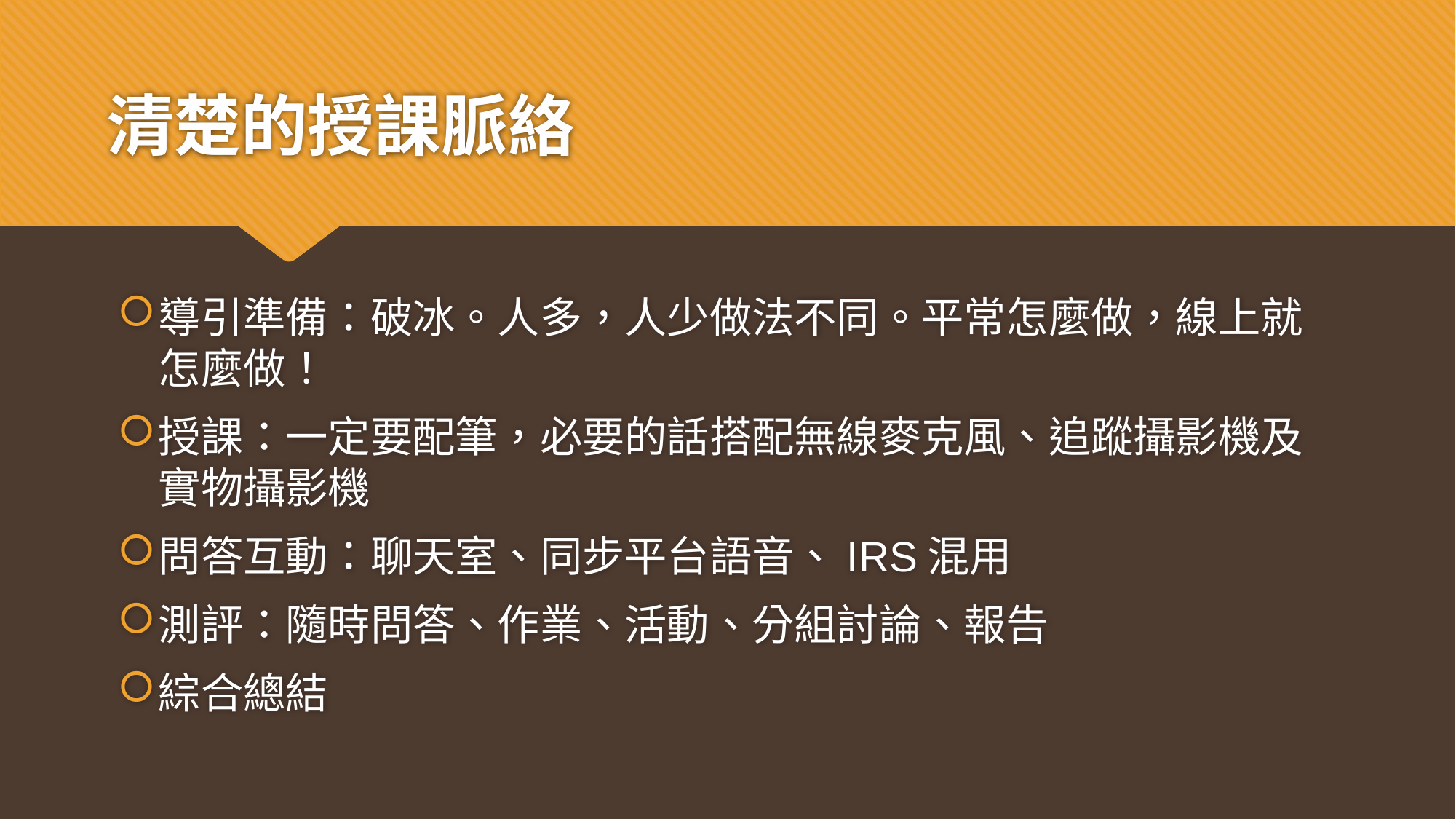

# 清楚的授課脈絡
導引準備：破冰。人多，人少做法不同。平常怎麼做，線上就怎麼做！
授課：一定要配筆，必要的話搭配無線麥克風、追蹤攝影機及實物攝影機
問答互動：聊天室、同步平台語音、IRS混用
測評：隨時問答、作業、活動、分組討論、報告
綜合總結